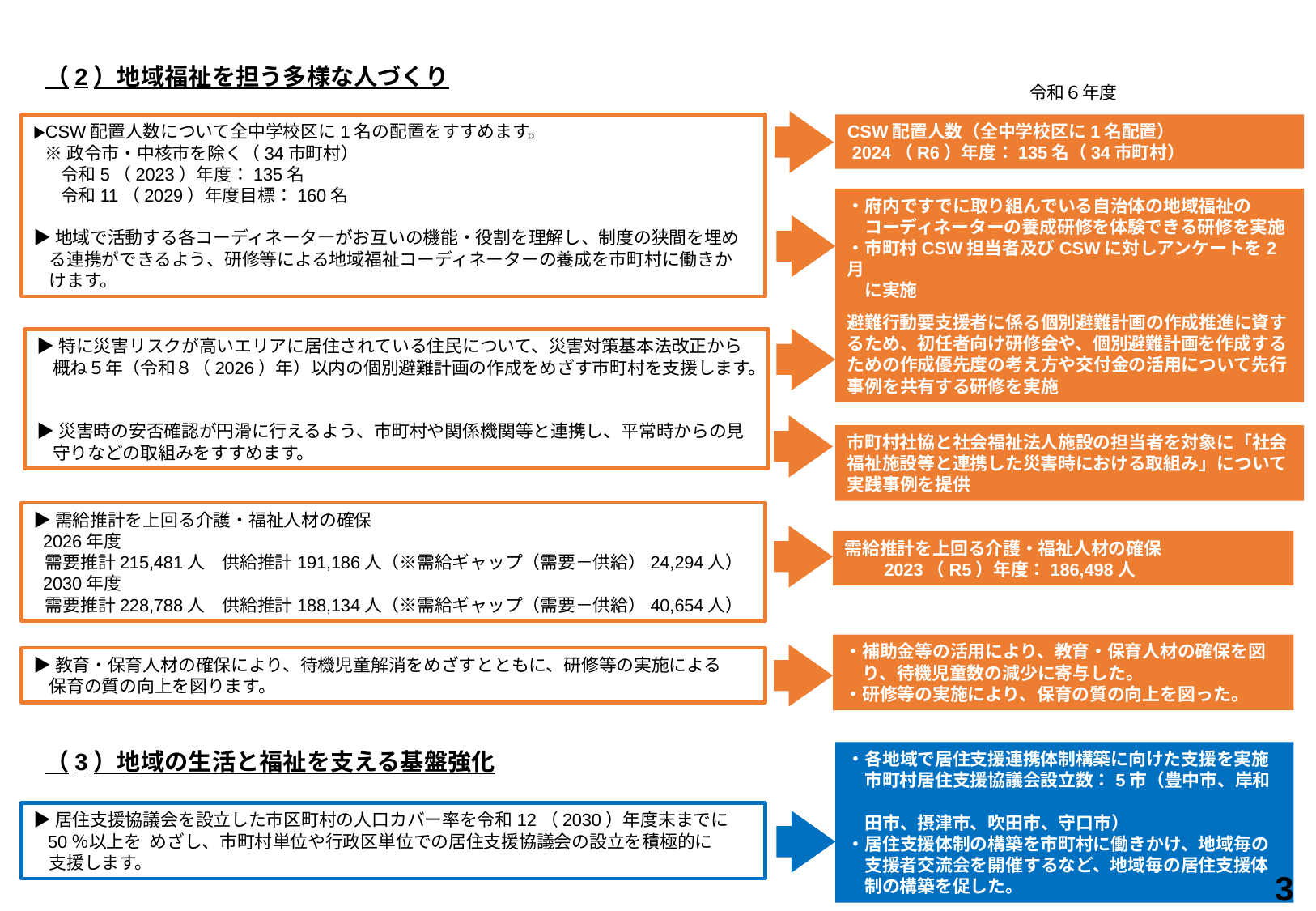

（2）地域福祉を担う多様な人づくり
令和６年度

CSW配置人数（全中学校区に1名配置）
 2024（R6）年度：135名（34市町村）
▶CSW配置人数について全中学校区に1名の配置をすすめます。
   ※政令市・中核市を除く（34市町村）
      令和5（2023）年度：135名
      令和11（2029）年度目標：160名

▶地域で活動する各コーディネータ―がお互いの機能・役割を理解し、制度の狭間を埋め
   る連携ができるよう、研修等による地域福祉コーディネーターの養成を市町村に働きか
   けます。
・府内ですでに取り組んでいる自治体の地域福祉の
　コーディネーターの養成研修を体験できる研修を実施
・市町村CSW担当者及びCSWに対しアンケートを2月
　に実施

避難行動要支援者に係る個別避難計画の作成推進に資するため、初任者向け研修会や、個別避難計画を作成するための作成優先度の考え方や交付金の活用について先行事例を共有する研修を実施
▶特に災害リスクが高いエリアに居住されている住民について、災害対策基本法改正から
   概ね５年（令和８（2026）年）以内の個別避難計画の作成をめざす市町村を支援します。

▶災害時の安否確認が円滑に行えるよう、市町村や関係機関等と連携し、平常時からの見
   守りなどの取組みをすすめます。

市町村社協と社会福祉法人施設の担当者を対象に「社会福祉施設等と連携した災害時における取組み」について実践事例を提供
▶需給推計を上回る介護・福祉人材の確保
  2026年度
  需要推計215,481人　供給推計191,186人（※需給ギャップ（需要－供給）24,294人）
  2030年度
  需要推計228,788人　供給推計188,134人（※需給ギャップ（需要－供給）40,654人）

需給推計を上回る介護・福祉人材の確保
　　2023（R5）年度：186,498人
・補助金等の活用により、教育・保育人材の確保を図
　り、待機児童数の減少に寄与した。
・研修等の実施により、保育の質の向上を図った。

▶教育・保育人材の確保により、待機児童解消をめざすとともに、研修等の実施による
   保育の質の向上を図ります。
（3）地域の生活と福祉を支える基盤強化
・各地域で居住支援連携体制構築に向けた支援を実施
　市町村居住支援協議会設立数：5市（豊中市、岸和
　田市、摂津市、吹田市、守口市）
・居住支援体制の構築を市町村に働きかけ、地域毎の
　支援者交流会を開催するなど、地域毎の居住支援体
　制の構築を促した。
▶居住支援協議会を設立した市区町村の人口カバー率を令和12（2030）年度末までに
   50％以上を  めざし、市町村単位や行政区単位での居住支援協議会の設立を積極的に
   支援します。

3